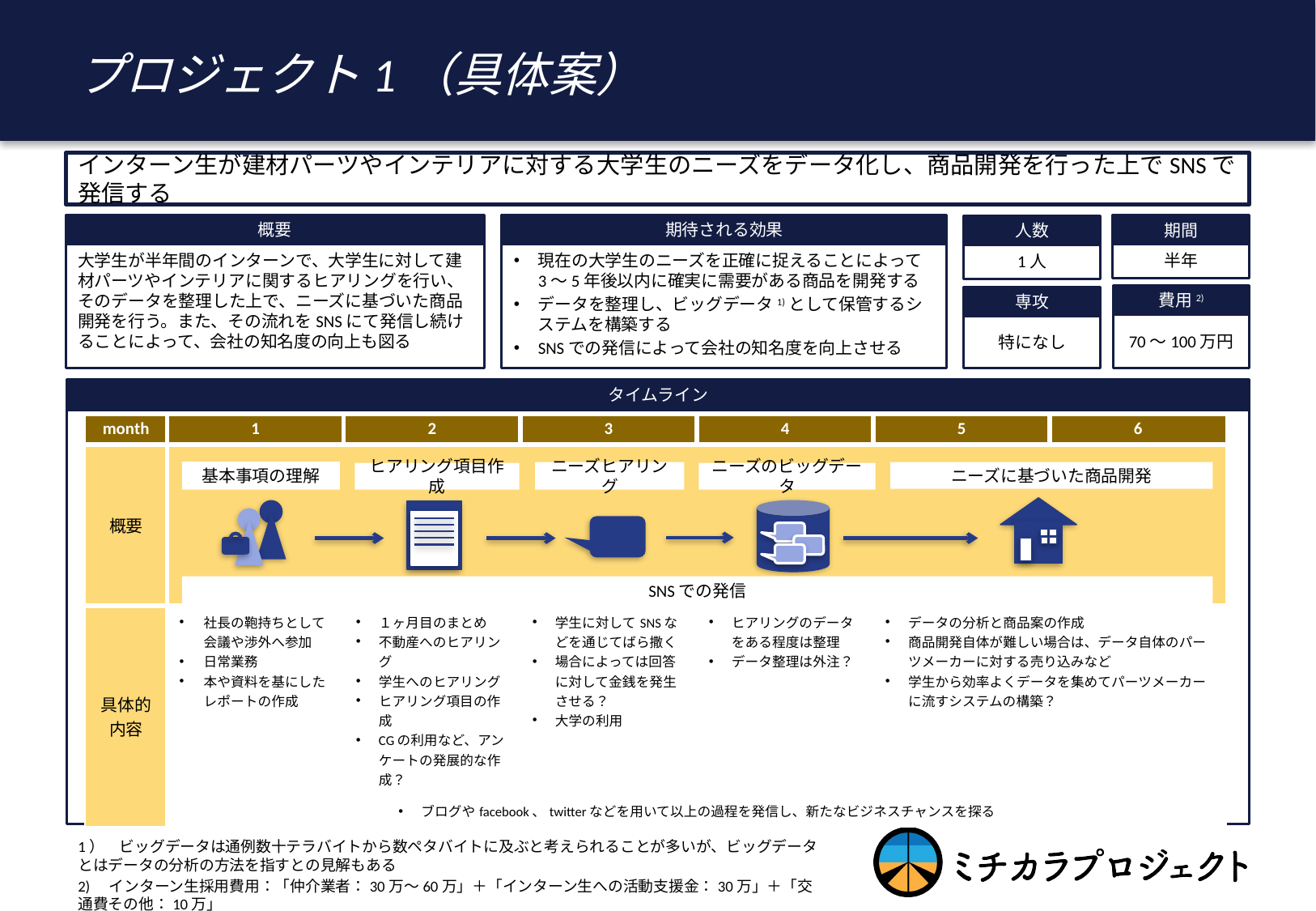

# プロジェクト1（具体案）
インターン生が建材パーツやインテリアに対する大学生のニーズをデータ化し、商品開発を行った上でSNSで発信する
期待される効果
現在の大学生のニーズを正確に捉えることによって3〜5年後以内に確実に需要がある商品を開発する
データを整理し、ビッグデータ1)として保管するシステムを構築する
SNSでの発信によって会社の知名度を向上させる

期間
半年
概要
大学生が半年間のインターンで、大学生に対して建材パーツやインテリアに関するヒアリングを行い、そのデータを整理した上で、ニーズに基づいた商品開発を行う。また、その流れをSNSにて発信し続けることによって、会社の知名度の向上も図る
人数
1人
費用2)
70〜100万円
専攻
特になし
タイムライン

| month | 1 | 2 | 3 | 4 | 5 | 6 |
| --- | --- | --- | --- | --- | --- | --- |
| 概要 |  |  |  |  |  |  |
| 具体的内容 | 社長の鞄持ちとして会議や渉外へ参加 日常業務 本や資料を基にしたレポートの作成 | １ヶ月目のまとめ 不動産へのヒアリング 学生へのヒアリング ヒアリング項目の作成 CGの利用など、アンケートの発展的な作成？ | 学生に対してSNSなどを通じてばら撒く 場合によっては回答に対して金銭を発生させる？ 大学の利用 | ヒアリングのデータをある程度は整理 データ整理は外注？ | データの分析と商品案の作成 商品開発自体が難しい場合は、データ自体のパーツメーカーに対する売り込みなど 学生から効率よくデータを集めてパーツメーカーに流すシステムの構築？ |  |
|  | ブログやfacebook、twitterなどを用いて以上の過程を発信し、新たなビジネスチャンスを探る |  |  |  |  |  |
基本事項の理解
ニーズヒアリング
ニーズに基づいた商品開発
ヒアリング項目作成
ニーズのビッグデータ

SNSでの発信
1）　ビッグデータは通例数十テラバイトから数ペタバイトに及ぶと考えられることが多いが、ビッグデータとはデータの分析の方法を指すとの見解もある
2)　インターン生採用費用：「仲介業者：30万〜60万」＋「インターン生への活動支援金：30万」＋「交通費その他：10万」